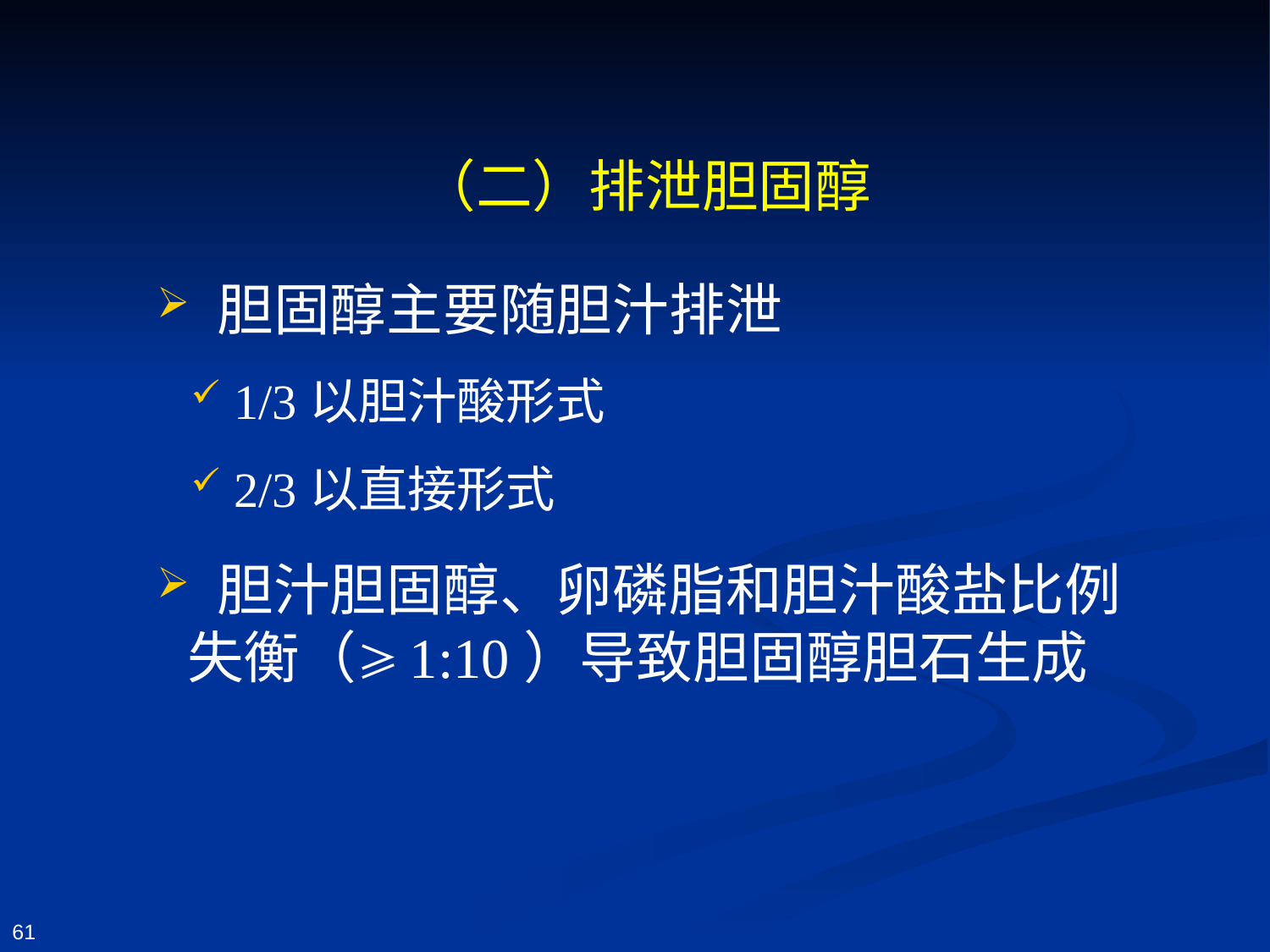

（二）排泄胆固醇
 胆固醇主要随胆汁排泄
 1/3以胆汁酸形式
 2/3以直接形式
 胆汁胆固醇、卵磷脂和胆汁酸盐比例失衡（≥1:10）导致胆固醇胆石生成
61